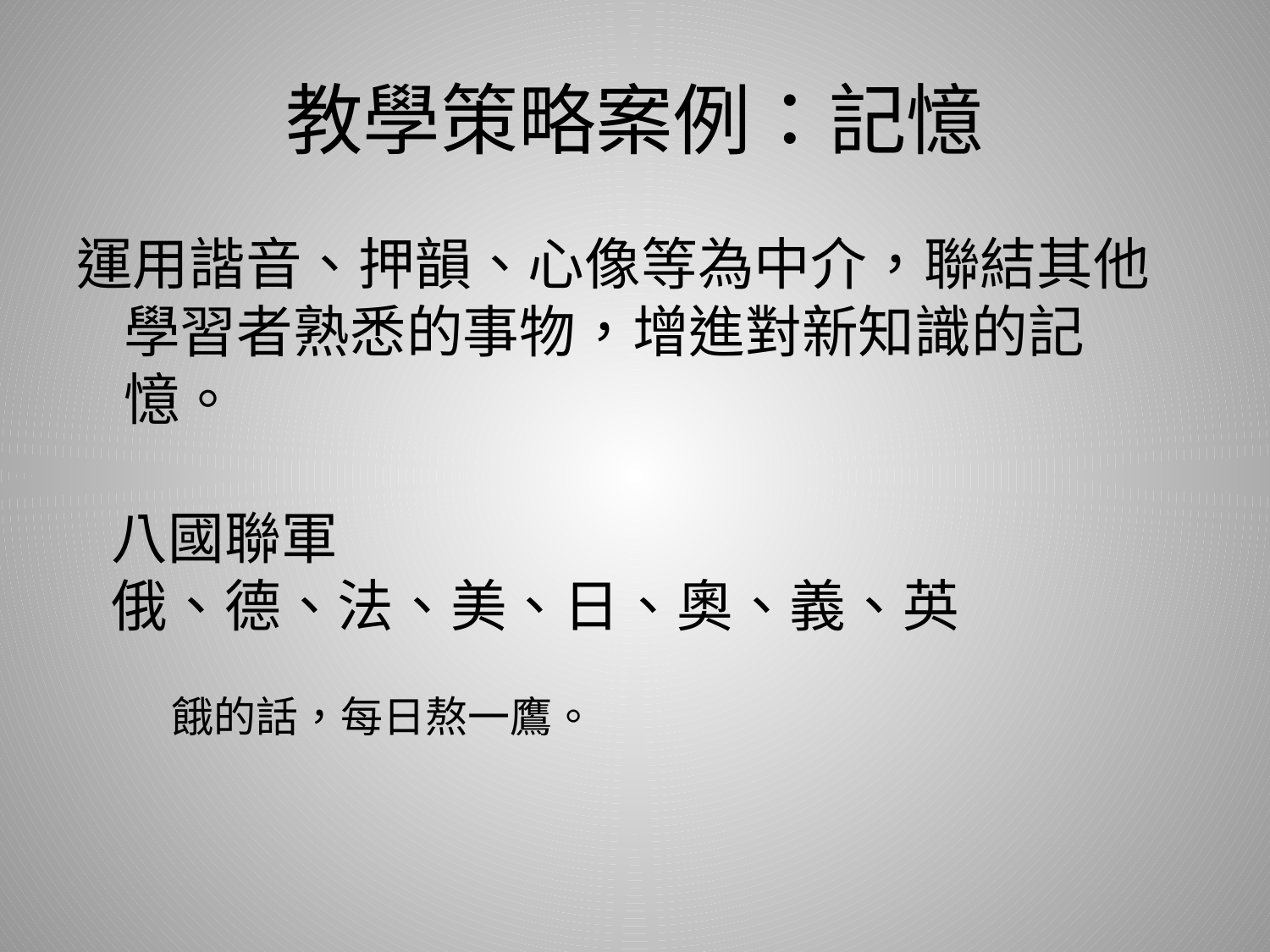

# 教學策略案例：記憶
運用諧音、押韻、心像等為中介，聯結其他學習者熟悉的事物，增進對新知識的記憶。

八國聯軍
俄、德、法、美、日、奧、義、英
餓的話，每日熬一鷹。